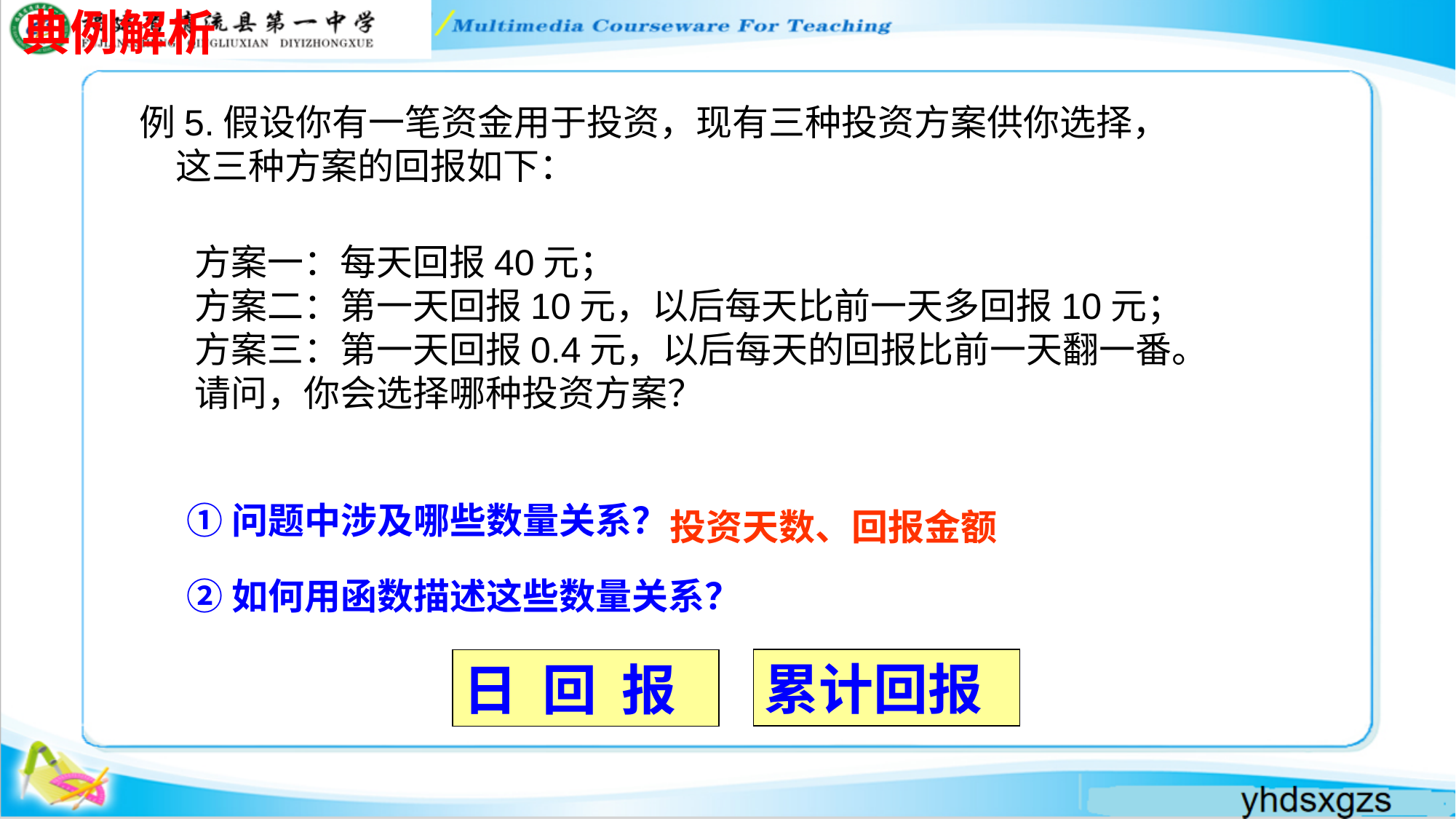

典例解析
   例5.假设你有一笔资金用于投资，现有三种投资方案供你选择，
      这三种方案的回报如下：
方案一：每天回报40元；
方案二：第一天回报10元，以后每天比前一天多回报10元；
方案三：第一天回报0.4元，以后每天的回报比前一天翻一番。
请问，你会选择哪种投资方案？

①问题中涉及哪些数量关系？
②如何用函数描述这些数量关系？
投资天数、回报金额
累计回报
日  回  报